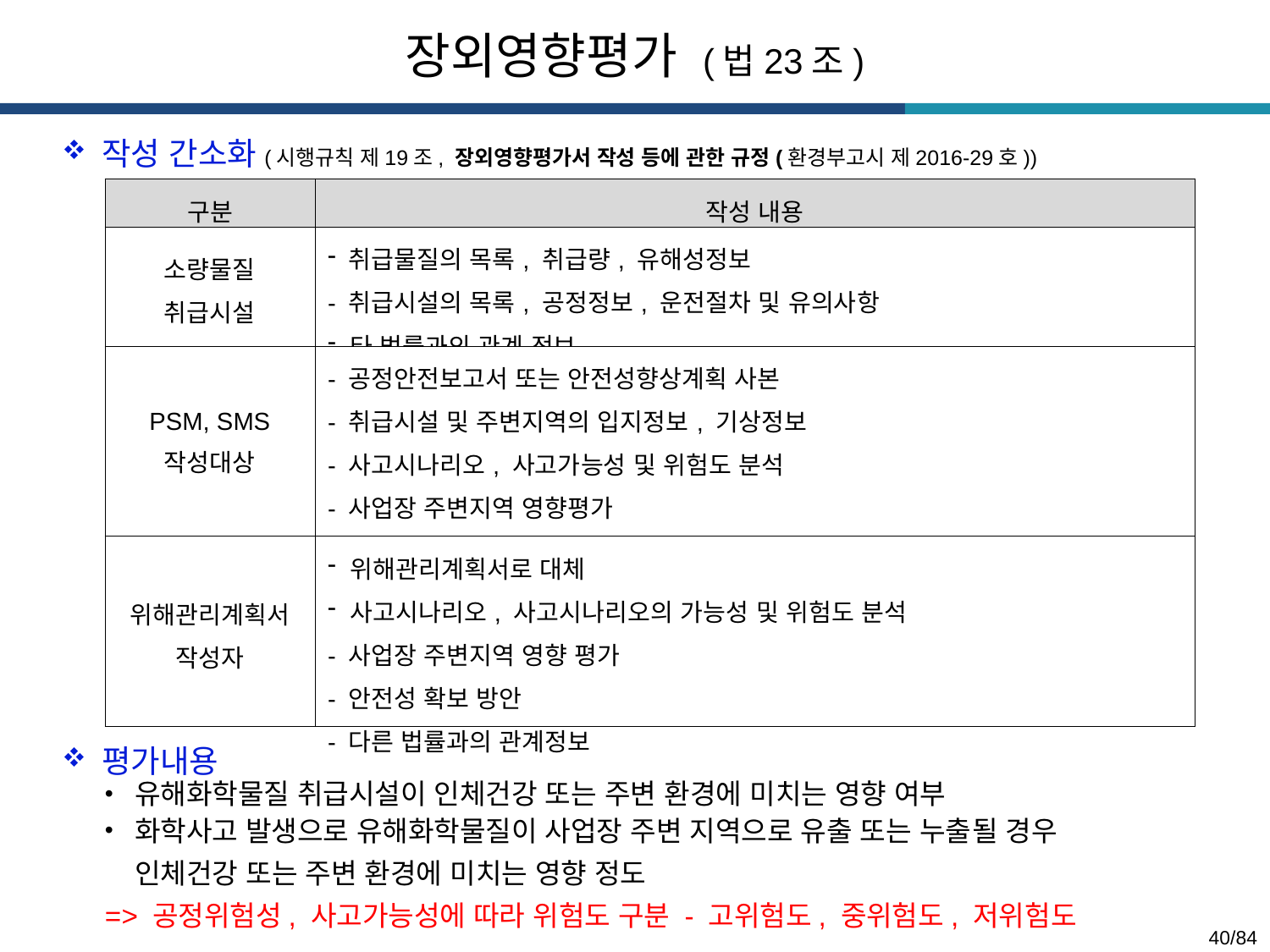

장외영향평가 (법23조)
작성 간소화(시행규칙 제19조, 장외영향평가서 작성 등에 관한 규정(환경부고시 제2016-29호))
| 구분 | 작성 내용 |
| --- | --- |
| 소량물질 취급시설 | 취급물질의 목록, 취급량, 유해성정보 - 취급시설의 목록, 공정정보, 운전절차 및 유의사항 타 법률과의 관계 정보 |
| PSM, SMS 작성대상 | - 공정안전보고서 또는 안전성향상계획 사본 - 취급시설 및 주변지역의 입지정보, 기상정보 - 사고시나리오, 사고가능성 및 위험도 분석 - 사업장 주변지역 영향평가 - 안전성 확보방안 |
| 위해관리계획서 작성자 | 위해관리계획서로 대체 사고시나리오, 사고시나리오의 가능성 및 위험도 분석 - 사업장 주변지역 영향 평가 - 안전성 확보 방안 - 다른 법률과의 관계정보 |
평가내용
유해화학물질 취급시설이 인체건강 또는 주변 환경에 미치는 영향 여부
화학사고 발생으로 유해화학물질이 사업장 주변 지역으로 유출 또는 누출될 경우
   인체건강 또는 주변 환경에 미치는 영향 정도
=> 공정위험성, 사고가능성에 따라 위험도 구분 - 고위험도, 중위험도, 저위험도